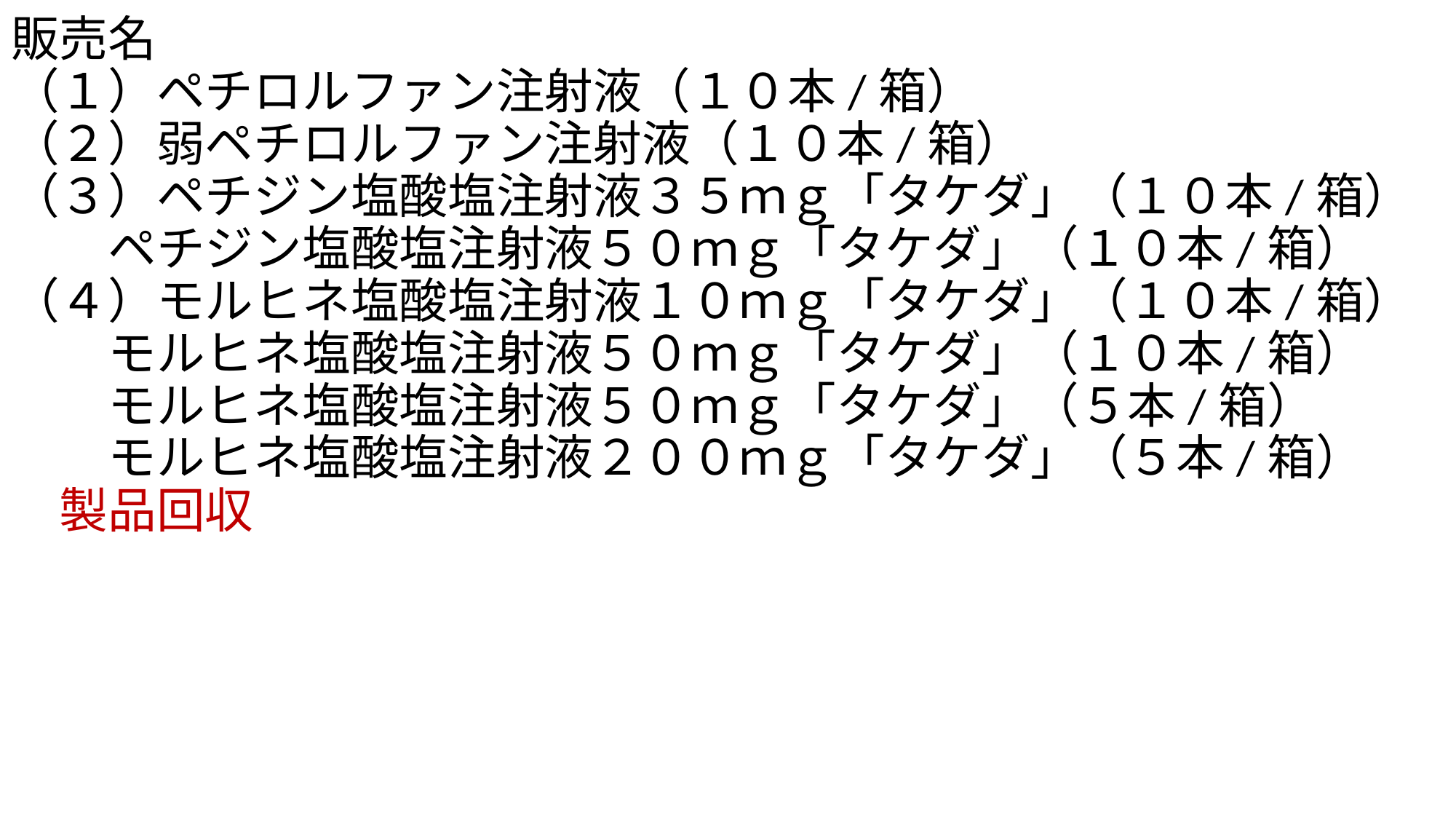

# 販売名 （１）ペチロルファン注射液（１０本/箱） （２）弱ペチロルファン注射液（１０本/箱） （３）ペチジン塩酸塩注射液３５ｍｇ「タケダ」（１０本/箱） 　　ペチジン塩酸塩注射液５０ｍｇ「タケダ」（１０本/箱） （４）モルヒネ塩酸塩注射液１０ｍｇ「タケダ」（１０本/箱） 　　モルヒネ塩酸塩注射液５０ｍｇ「タケダ」（１０本/箱） 　　モルヒネ塩酸塩注射液５０ｍｇ「タケダ」（５本/箱） 　　モルヒネ塩酸塩注射液２００ｍｇ「タケダ」（５本/箱）  　　製品回収